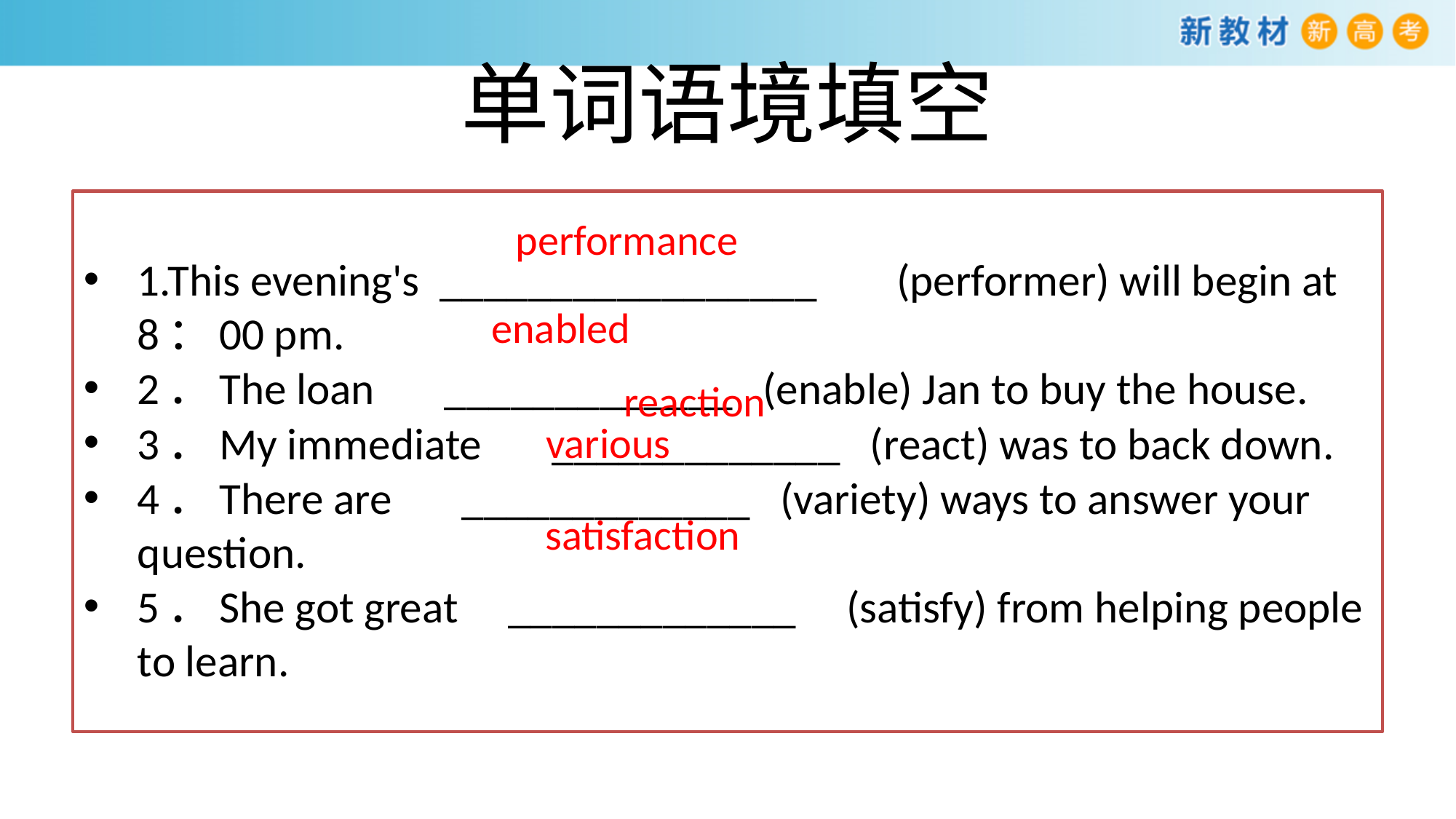

# 单词语境填空

1.This evening's  _________________        (performer) will begin at 8：00 pm.
2．The loan       _____________   (enable) Jan to buy the house.
3．My immediate       _____________   (react) was to back down.
4．There are       _____________   (variety) ways to answer your question.
5．She got great     _____________     (satisfy) from helping people to learn.

performance
enabled
reaction
various
satisfaction